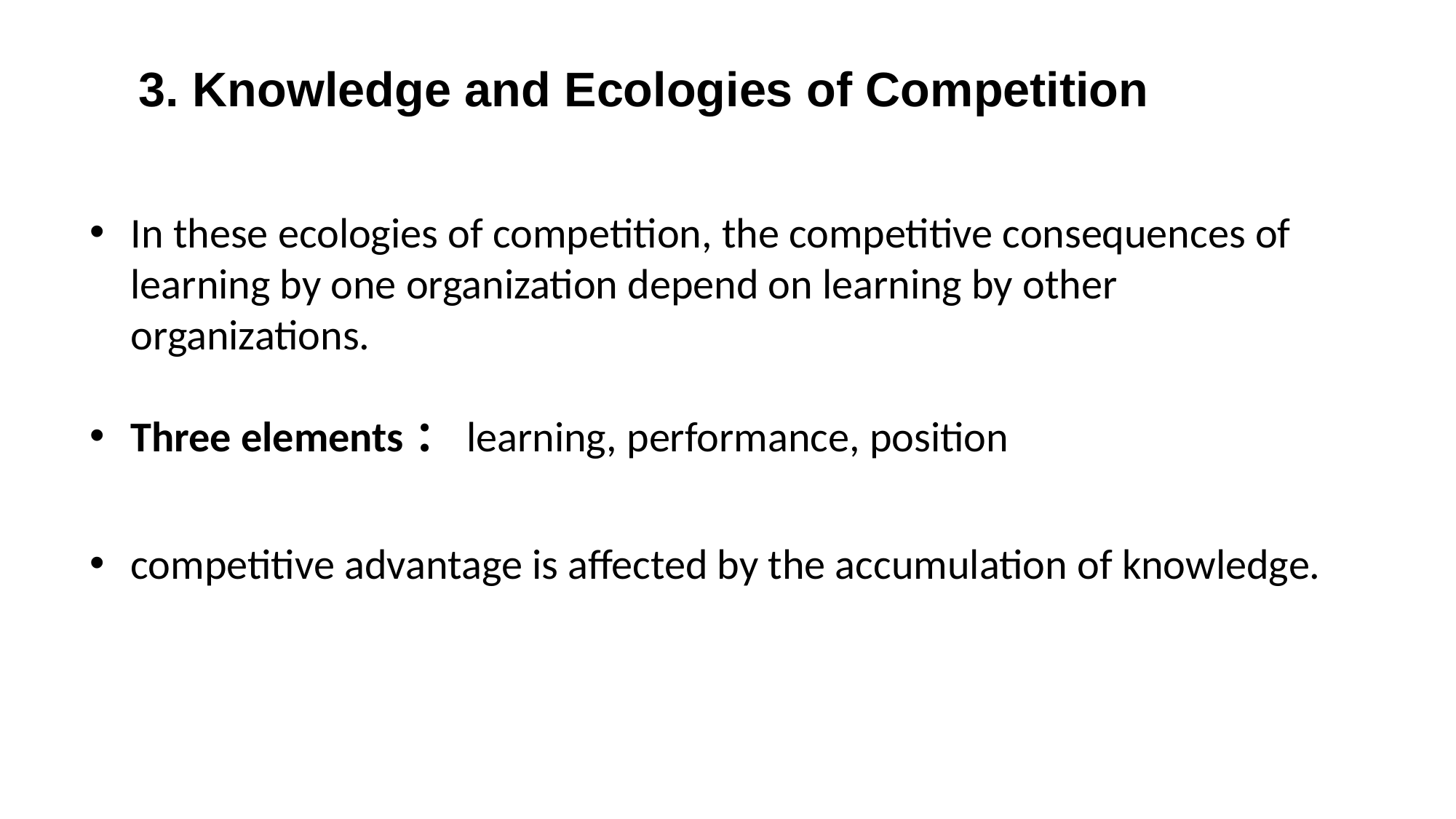

3. Knowledge and Ecologies of Competition
4. 知识和生态学的竞争
In these ecologies of competition, the competitive consequences of learning by one organization depend on learning by other organizations.

Three elements：learning, performance, position

competitive advantage is affected by the accumulation of knowledge.